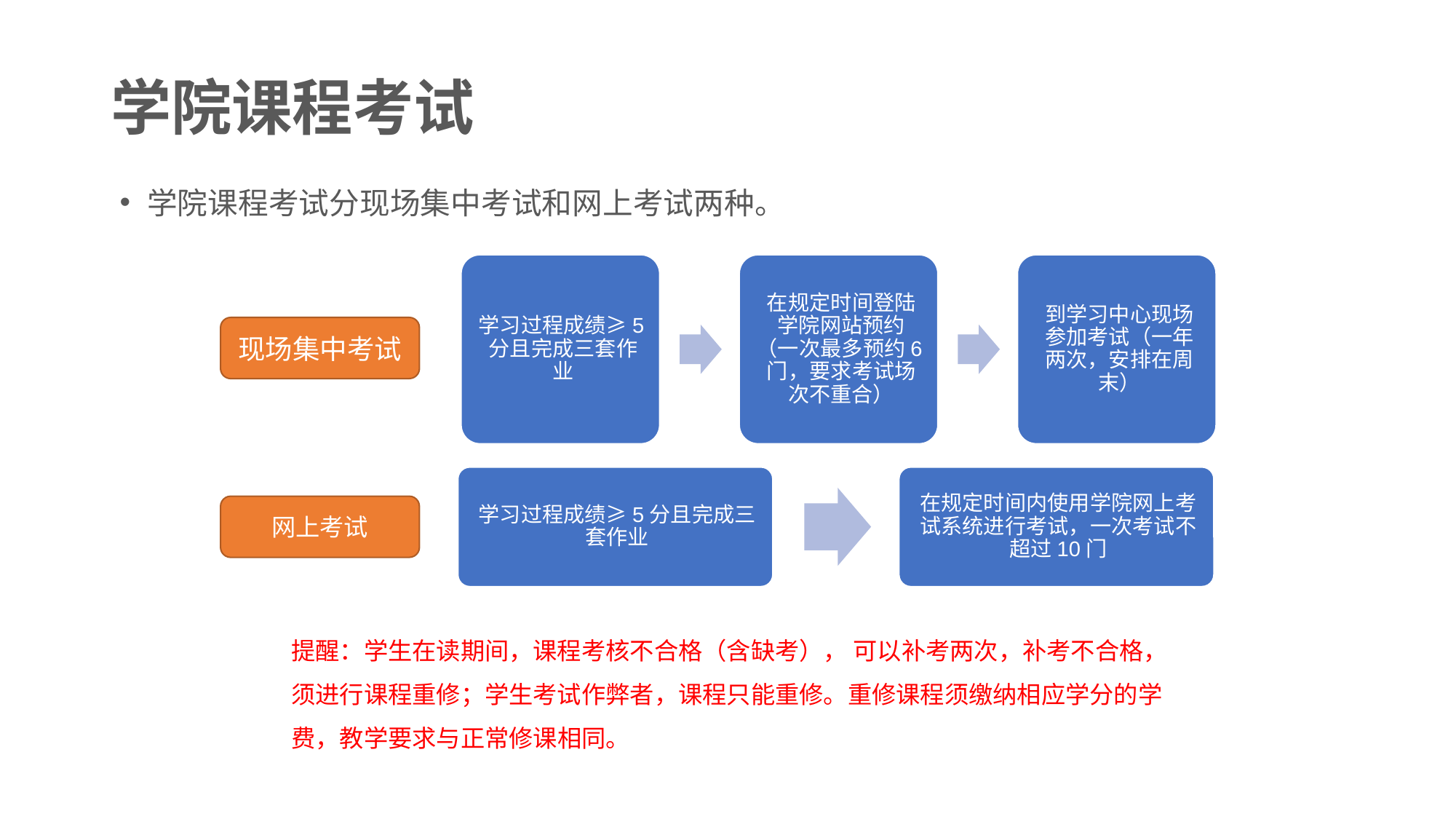

# 学院课程考试
学院课程考试分现场集中考试和网上考试两种。
学习过程成绩≥5分且完成三套作业

在规定时间登陆学院网站预约（一次最多预约6门，要求考试场次不重合）

到学习中心现场参加考试（一年两次，安排在周末）
现场集中考试
学习过程成绩≥5分且完成三套作业

在规定时间内使用学院网上考试系统进行考试，一次考试不超过10门
网上考试
提醒：学生在读期间，课程考核不合格（含缺考）， 可以补考两次，补考不合格，须进行课程重修；学生考试作弊者，课程只能重修。重修课程须缴纳相应学分的学费，教学要求与正常修课相同。